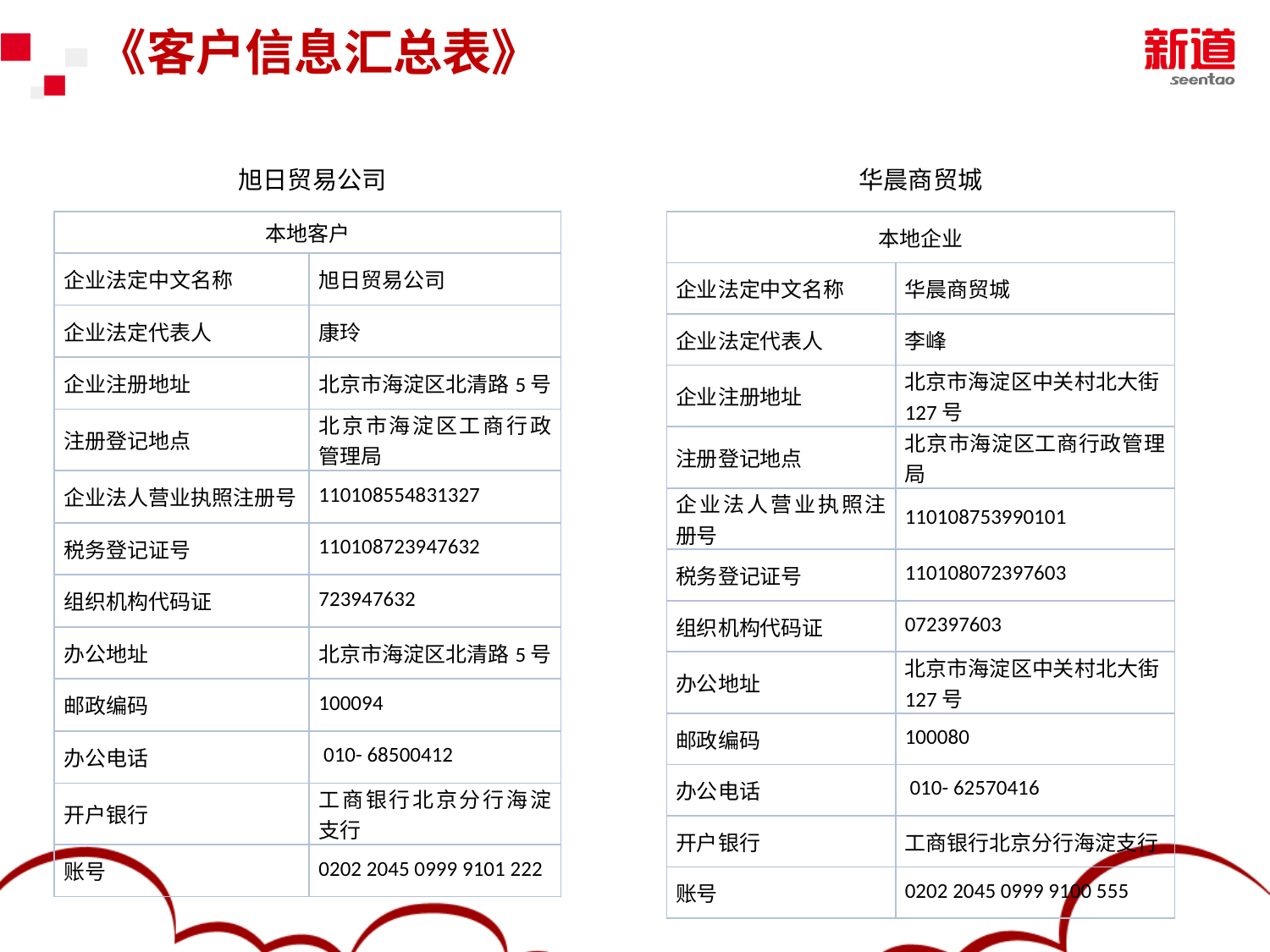

# 《客户信息汇总表》
 旭日贸易公司
华晨商贸城
| 本地客户 |  |
| --- | --- |
| 企业法定中文名称 | 旭日贸易公司 |
| 企业法定代表人 | 康玲 |
| 企业注册地址 | 北京市海淀区北清路5号 |
| 注册登记地点 | 北京市海淀区工商行政管理局 |
| 企业法人营业执照注册号 | 110108554831327 |
| 税务登记证号 | 110108723947632 |
| 组织机构代码证 | 723947632 |
| 办公地址 | 北京市海淀区北清路5号 |
| 邮政编码 | 100094 |
| 办公电话 | 010- 68500412 |
| 开户银行 | 工商银行北京分行海淀支行 |
| 账号 | 0202 2045 0999 9101 222 |
| 本地企业 |  |
| --- | --- |
| 企业法定中文名称 | 华晨商贸城 |
| 企业法定代表人 | 李峰 |
| 企业注册地址 | 北京市海淀区中关村北大街127号 |
| 注册登记地点 | 北京市海淀区工商行政管理局 |
| 企业法人营业执照注册号 | 110108753990101 |
| 税务登记证号 | 110108072397603 |
| 组织机构代码证 | 072397603 |
| 办公地址 | 北京市海淀区中关村北大街127号 |
| 邮政编码 | 100080 |
| 办公电话 | 010- 62570416 |
| 开户银行 | 工商银行北京分行海淀支行 |
| 账号 | 0202 2045 0999 9100 555 |